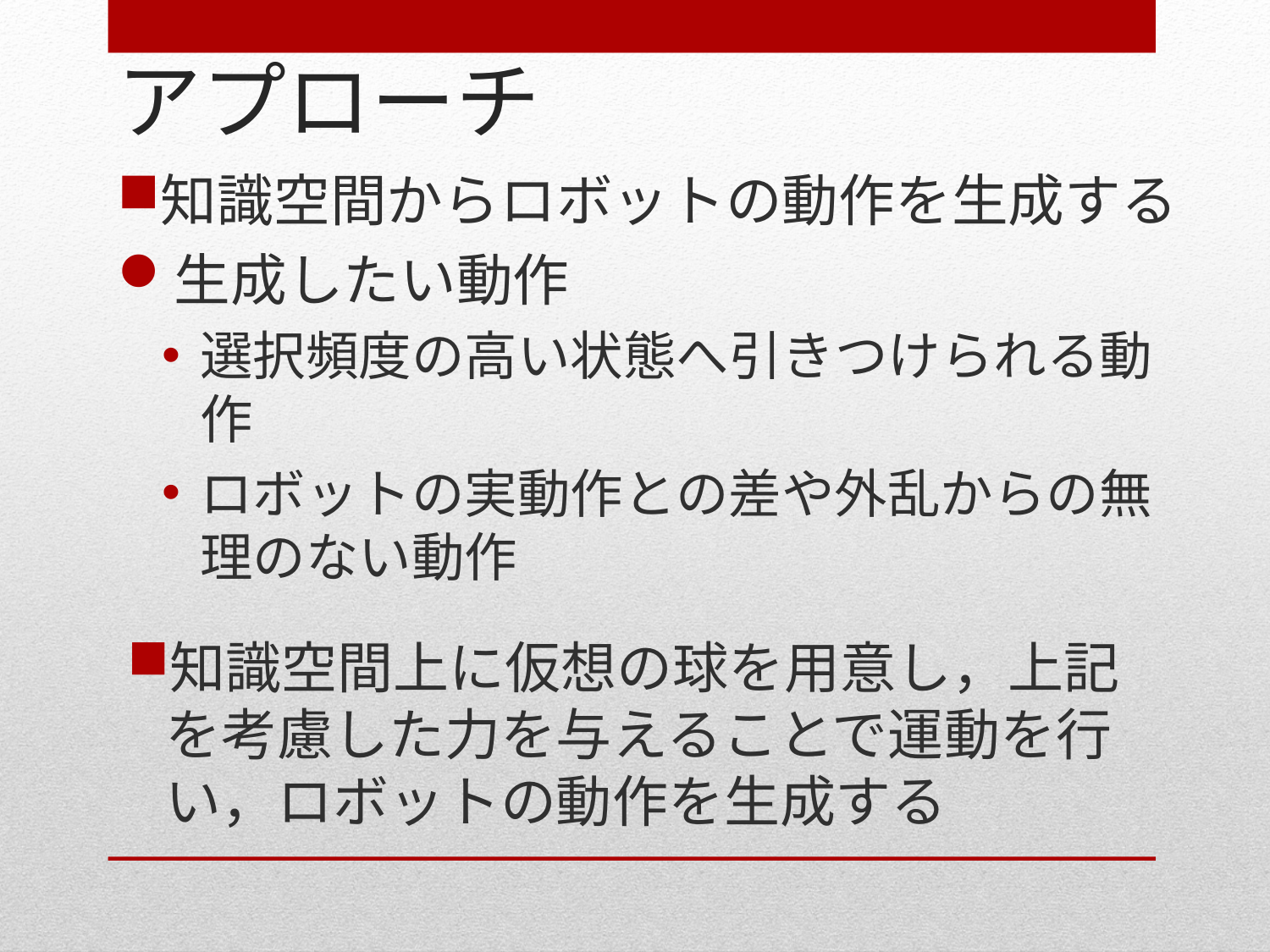

# アプローチ
知識空間からロボットの動作を生成する
生成したい動作
選択頻度の高い状態へ引きつけられる動作
ロボットの実動作との差や外乱からの無理のない動作
知識空間上に仮想の球を用意し，上記を考慮した力を与えることで運動を行い，ロボットの動作を生成する